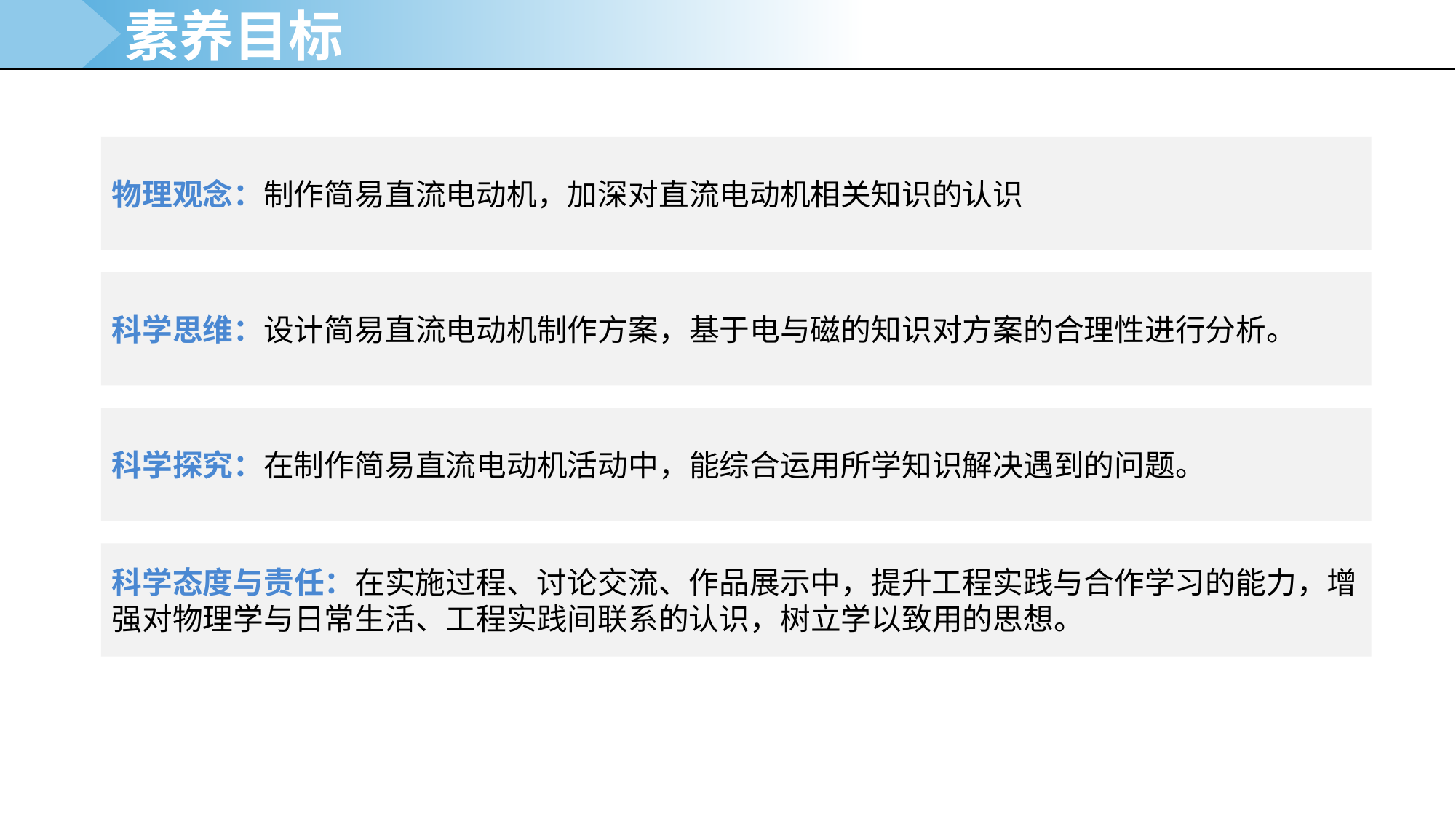

素养目标

物理观念：制作简易直流电动机，加深对直流电动机相关知识的认识
科学思维：设计简易直流电动机制作方案，基于电与磁的知识对方案的合理性进行分析。
科学探究：在制作简易直流电动机活动中，能综合运用所学知识解决遇到的问题。
科学态度与责任：在实施过程、讨论交流、作品展示中，提升工程实践与合作学习的能力，增强对物理学与日常生活、工程实践间联系的认识，树立学以致用的思想。